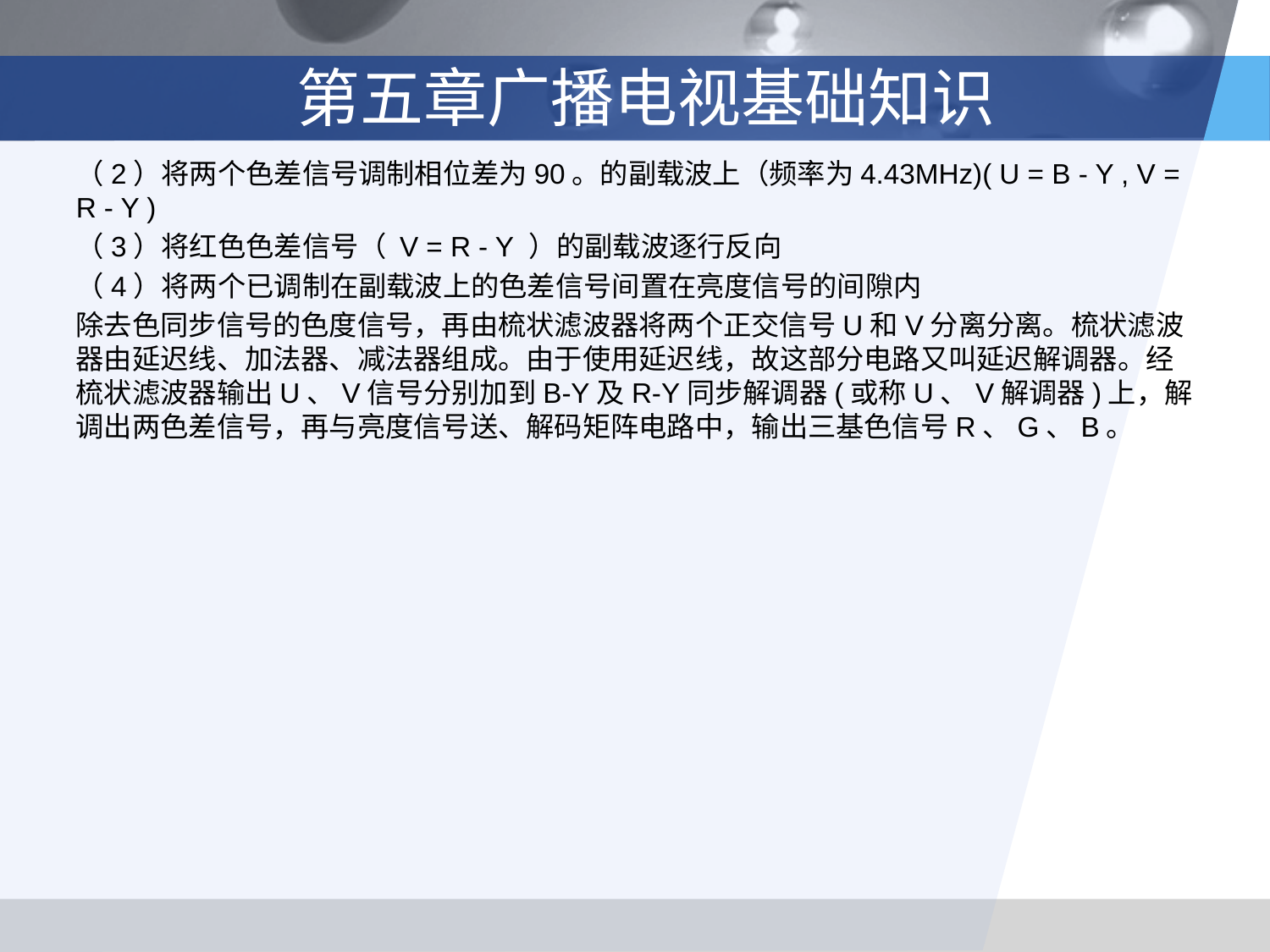

# 第五章广播电视基础知识
（2）将两个色差信号调制相位差为90。的副载波上（频率为4.43MHz)( U = B - Y , V = R - Y )
（3）将红色色差信号（ V = R - Y ）的副载波逐行反向
（4）将两个已调制在副载波上的色差信号间置在亮度信号的间隙内
除去色同步信号的色度信号，再由梳状滤波器将两个正交信号U和V分离分离。梳状滤波器由延迟线、加法器、减法器组成。由于使用延迟线，故这部分电路又叫延迟解调器。经梳状滤波器输出U、V信号分别加到B-Y及R-Y同步解调器(或称U、V解调器)上，解调出两色差信号，再与亮度信号送、解码矩阵电路中，输出三基色信号R、G、B。